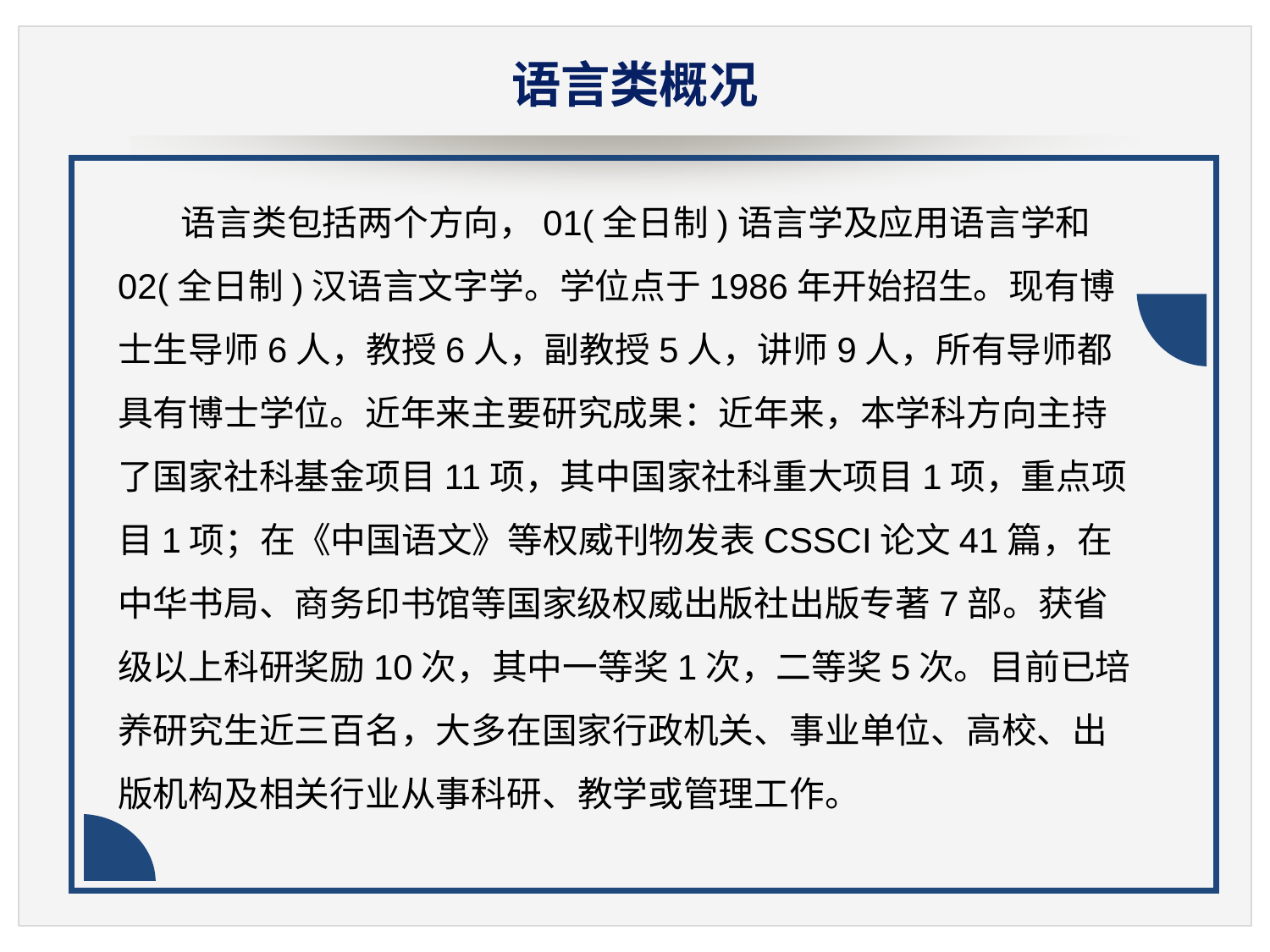

# 语言类概况

       语言类包括两个方向，01(全日制)语言学及应用语言学和02(全日制)汉语言文字学。学位点于1986年开始招生。现有博士生导师6人，教授6人，副教授5人，讲师9人，所有导师都具有博士学位。近年来主要研究成果：近年来，本学科方向主持了国家社科基金项目11项，其中国家社科重大项目1项，重点项目1项；在《中国语文》等权威刊物发表CSSCI论文41篇，在中华书局、商务印书馆等国家级权威出版社出版专著7部。获省级以上科研奖励10次，其中一等奖1次，二等奖5次。目前已培养研究生近三百名，大多在国家行政机关、事业单位、高校、出版机构及相关行业从事科研、教学或管理工作。